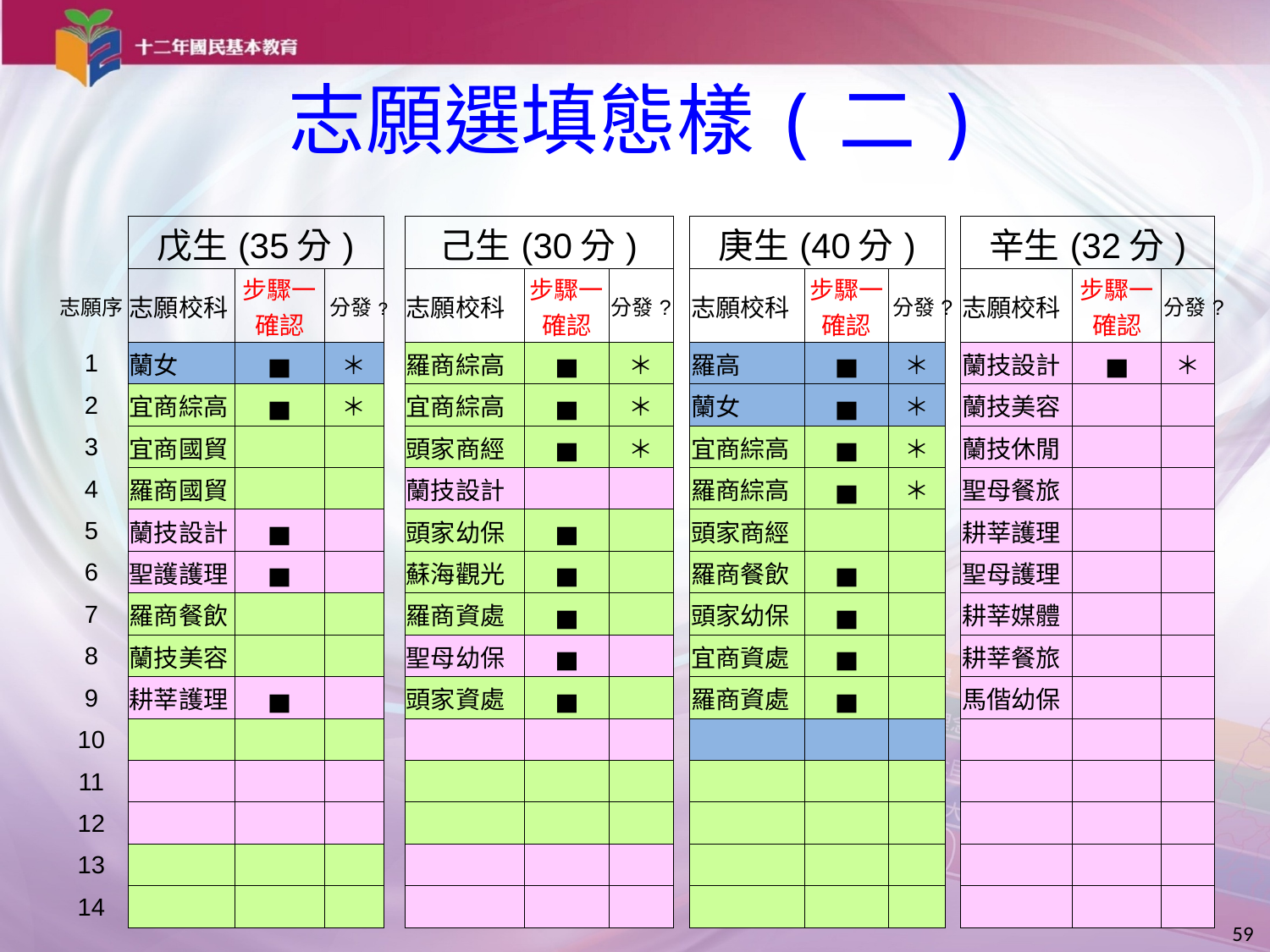

# 志願選填態樣(二)
|  | 戊生(35分) |  |  |  | 己生(30分) |  |  |  | 庚生(40分) |  |  |  | 辛生(32分) |  |  |
| --- | --- | --- | --- | --- | --- | --- | --- | --- | --- | --- | --- | --- | --- | --- | --- |
| 志願序 | 志願校科 | 步驟一確認 | 分發? |  | 志願校科 | 步驟一確認 | 分發? |  | 志願校科 | 步驟一確認 | 分發? |  | 志願校科 | 步驟一確認 | 分發? |
| 1 | 蘭女 | ▅ | ＊ |  | 羅商綜高 | ▅ | ＊ |  | 羅高 | ▅ | ＊ |  | 蘭技設計 | ▅ | ＊ |
| 2 | 宜商綜高 | ▅ | ＊ |  | 宜商綜高 | ▅ | ＊ |  | 蘭女 | ▅ | ＊ |  | 蘭技美容 |  |  |
| 3 | 宜商國貿 |  |  |  | 頭家商經 | ▅ | ＊ |  | 宜商綜高 | ▅ | ＊ |  | 蘭技休閒 |  |  |
| 4 | 羅商國貿 |  |  |  | 蘭技設計 |  |  |  | 羅商綜高 | ▅ | ＊ |  | 聖母餐旅 |  |  |
| 5 | 蘭技設計 | ▅ |  |  | 頭家幼保 | ▅ |  |  | 頭家商經 |  |  |  | 耕莘護理 |  |  |
| 6 | 聖護護理 | ▅ |  |  | 蘇海觀光 | ▅ |  |  | 羅商餐飲 | ▅ |  |  | 聖母護理 |  |  |
| 7 | 羅商餐飲 |  |  |  | 羅商資處 | ▅ |  |  | 頭家幼保 | ▅ |  |  | 耕莘媒體 |  |  |
| 8 | 蘭技美容 |  |  |  | 聖母幼保 | ▅ |  |  | 宜商資處 | ▅ |  |  | 耕莘餐旅 |  |  |
| 9 | 耕莘護理 | ▅ |  |  | 頭家資處 | ▅ |  |  | 羅商資處 | ▅ |  |  | 馬偕幼保 |  |  |
| 10 |  |  |  |  |  |  |  |  |  |  |  |  |  |  |  |
| 11 |  |  |  |  |  |  |  |  |  |  |  |  |  |  |  |
| 12 |  |  |  |  |  |  |  |  |  |  |  |  |  |  |  |
| 13 |  |  |  |  |  |  |  |  |  |  |  |  |  |  |  |
| 14 |  |  |  |  |  |  |  |  |  |  |  |  |  |  |  |